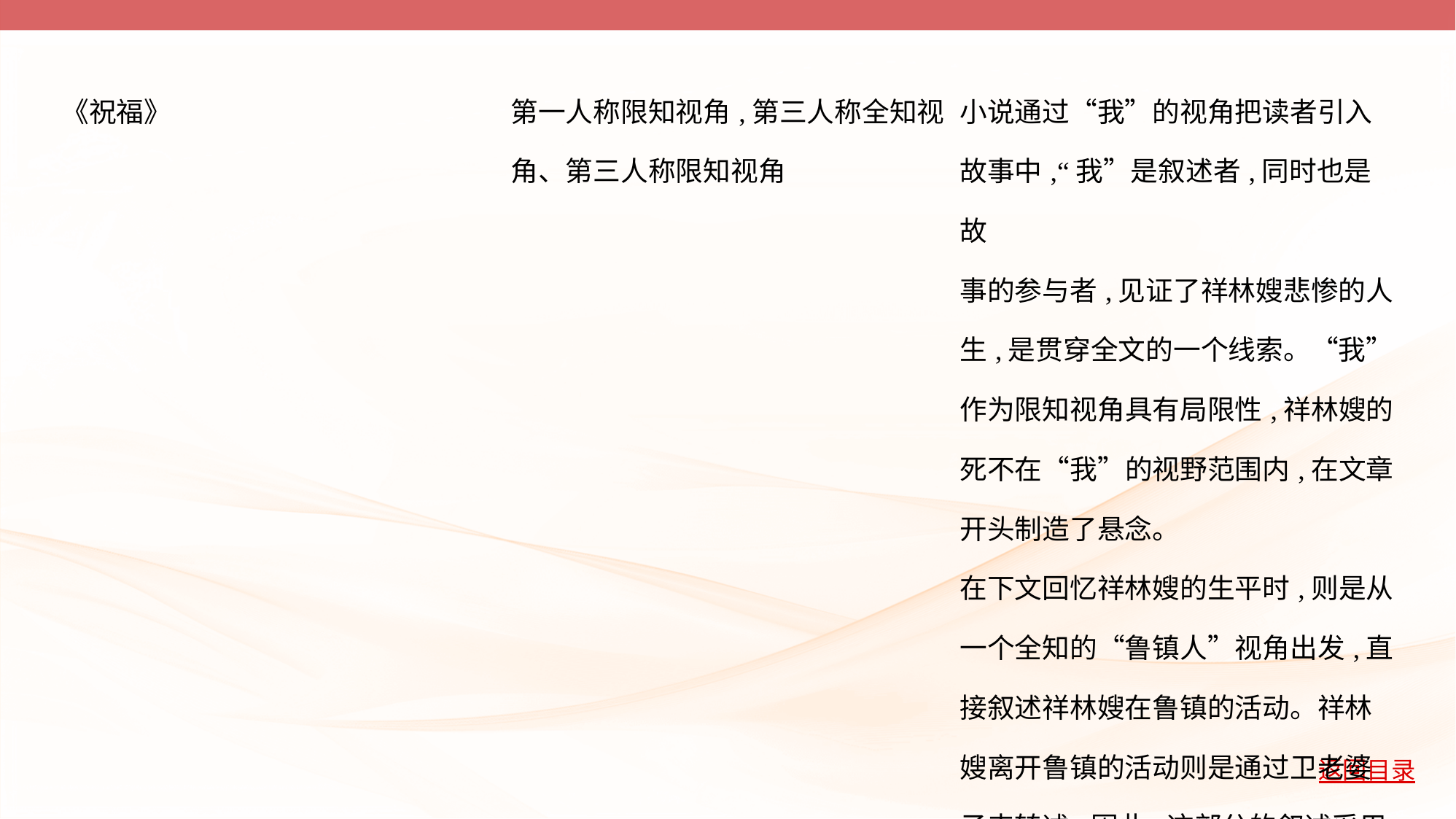

| 《祝福》 | 第一人称限知视角,第三人称全知视 角、第三人称限知视角 | 小说通过“我”的视角把读者引入 故事中,“我”是叙述者,同时也是故 事的参与者,见证了祥林嫂悲惨的人 生,是贯穿全文的一个线索。“我” 作为限知视角具有局限性,祥林嫂的 死不在“我”的视野范围内,在文章 开头制造了悬念。 在下文回忆祥林嫂的生平时,则是从 一个全知的“鲁镇人”视角出发,直 接叙述祥林嫂在鲁镇的活动。祥林 嫂离开鲁镇的活动则是通过卫老婆 子来转述,因此,这部分的叙述采用了 卫老婆子的限知视角。 |
| --- | --- | --- |